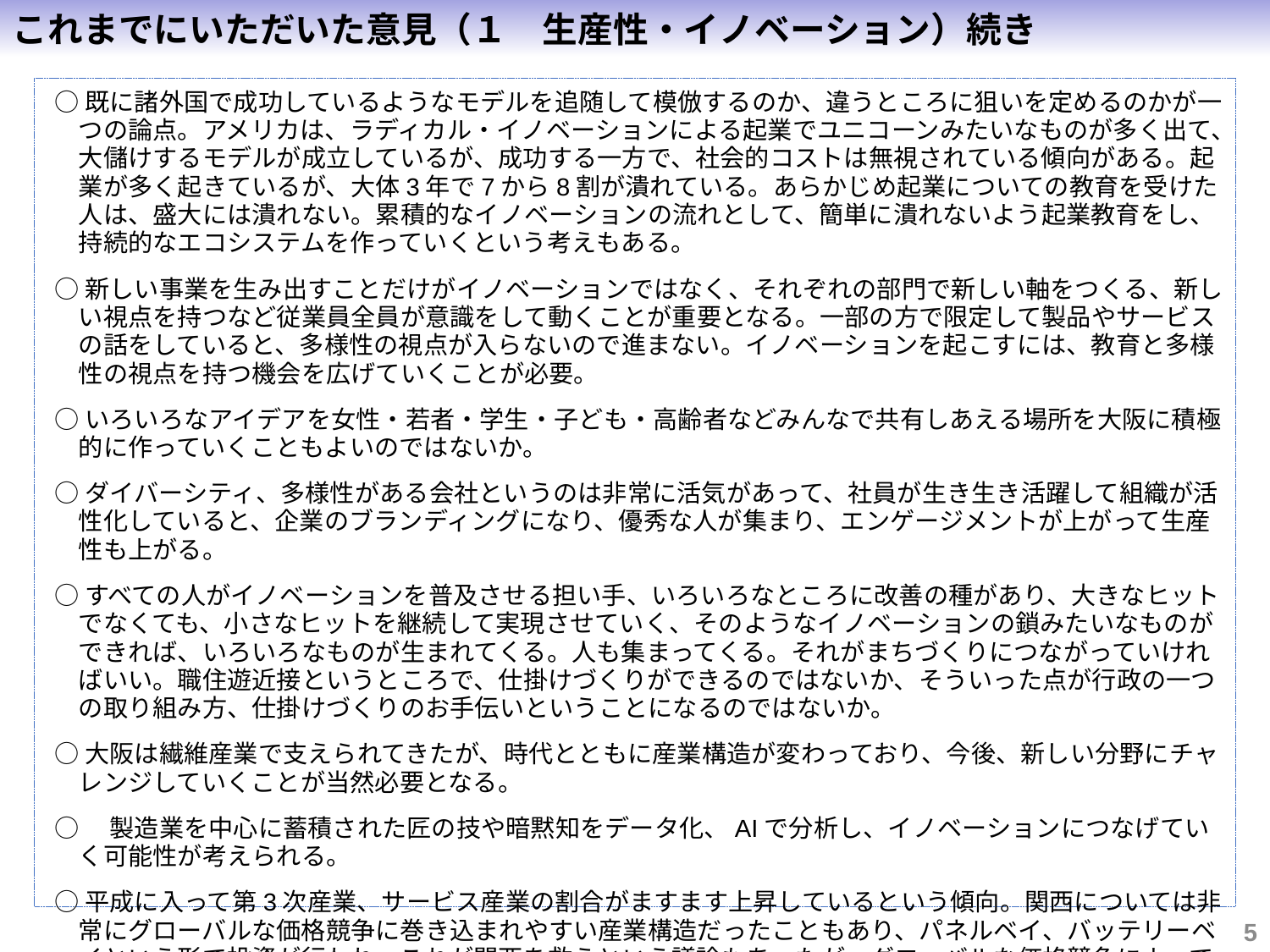

これまでにいただいた意見（１　生産性・イノベーション）続き
○既に諸外国で成功しているようなモデルを追随して模倣するのか、違うところに狙いを定めるのかが一つの論点。アメリカは、ラディカル・イノベーションによる起業でユニコーンみたいなものが多く出て、大儲けするモデルが成立しているが、成功する一方で、社会的コストは無視されている傾向がある。起業が多く起きているが、大体3年で7から8割が潰れている。あらかじめ起業についての教育を受けた人は、盛大には潰れない。累積的なイノベーションの流れとして、簡単に潰れないよう起業教育をし、持続的なエコシステムを作っていくという考えもある。
○新しい事業を生み出すことだけがイノベーションではなく、それぞれの部門で新しい軸をつくる、新しい視点を持つなど従業員全員が意識をして動くことが重要となる。一部の方で限定して製品やサービスの話をしていると、多様性の視点が入らないので進まない。イノベーションを起こすには、教育と多様性の視点を持つ機会を広げていくことが必要。
○いろいろなアイデアを女性・若者・学生・子ども・高齢者などみんなで共有しあえる場所を大阪に積極的に作っていくこともよいのではないか。
○ダイバーシティ、多様性がある会社というのは非常に活気があって、社員が生き生き活躍して組織が活性化していると、企業のブランディングになり、優秀な人が集まり、エンゲージメントが上がって生産性も上がる。
○すべての人がイノベーションを普及させる担い手、いろいろなところに改善の種があり、大きなヒットでなくても、小さなヒットを継続して実現させていく、そのようなイノベーションの鎖みたいなものができれば、いろいろなものが生まれてくる。人も集まってくる。それがまちづくりにつながっていければいい。職住遊近接というところで、仕掛けづくりができるのではないか、そういった点が行政の一つの取り組み方、仕掛けづくりのお手伝いということになるのではないか。
○大阪は繊維産業で支えられてきたが、時代とともに産業構造が変わっており、今後、新しい分野にチャレンジしていくことが当然必要となる。
○　製造業を中心に蓄積された匠の技や暗黙知をデータ化、AIで分析し、イノベーションにつなげていく可能性が考えられる。
○平成に入って第3次産業、サービス産業の割合がますます上昇しているという傾向。関西については非常にグローバルな価格競争に巻き込まれやすい産業構造だったこともあり、パネルベイ、バッテリーベイという形で投資が行われ、これが関西を救うという議論もあったが、グローバルな価格競争によって非常に厳しい状況。足元で進んでいる高齢化の波、またはデジタル化、それからIT化の波、これらをどのように乗り切っていくのか。
5